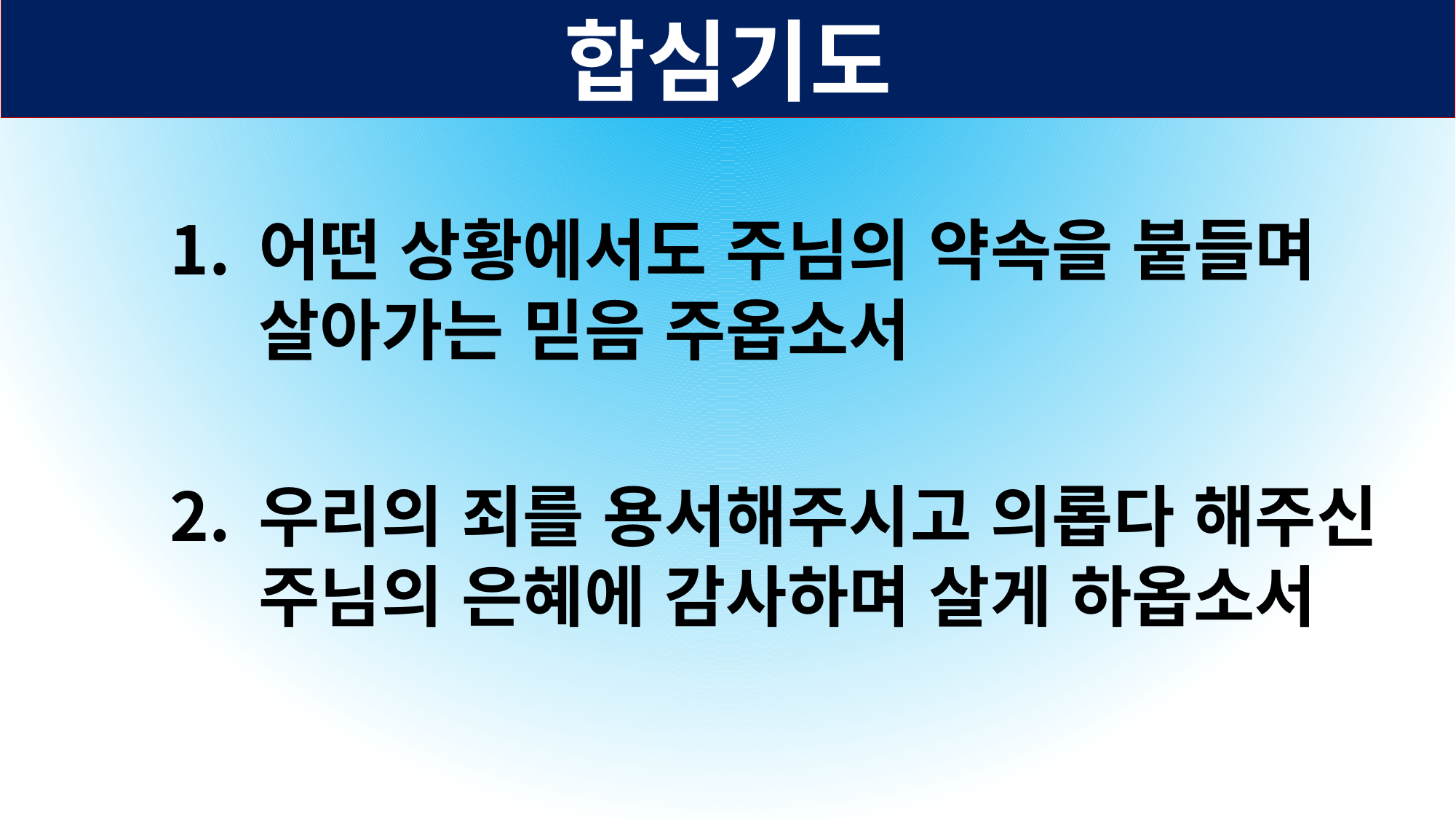

합심기도
어떤 상황에서도 주님의 약속을 붙들며 살아가는 믿음 주옵소서

우리의 죄를 용서해주시고 의롭다 해주신 주님의 은혜에 감사하며 살게 하옵소서